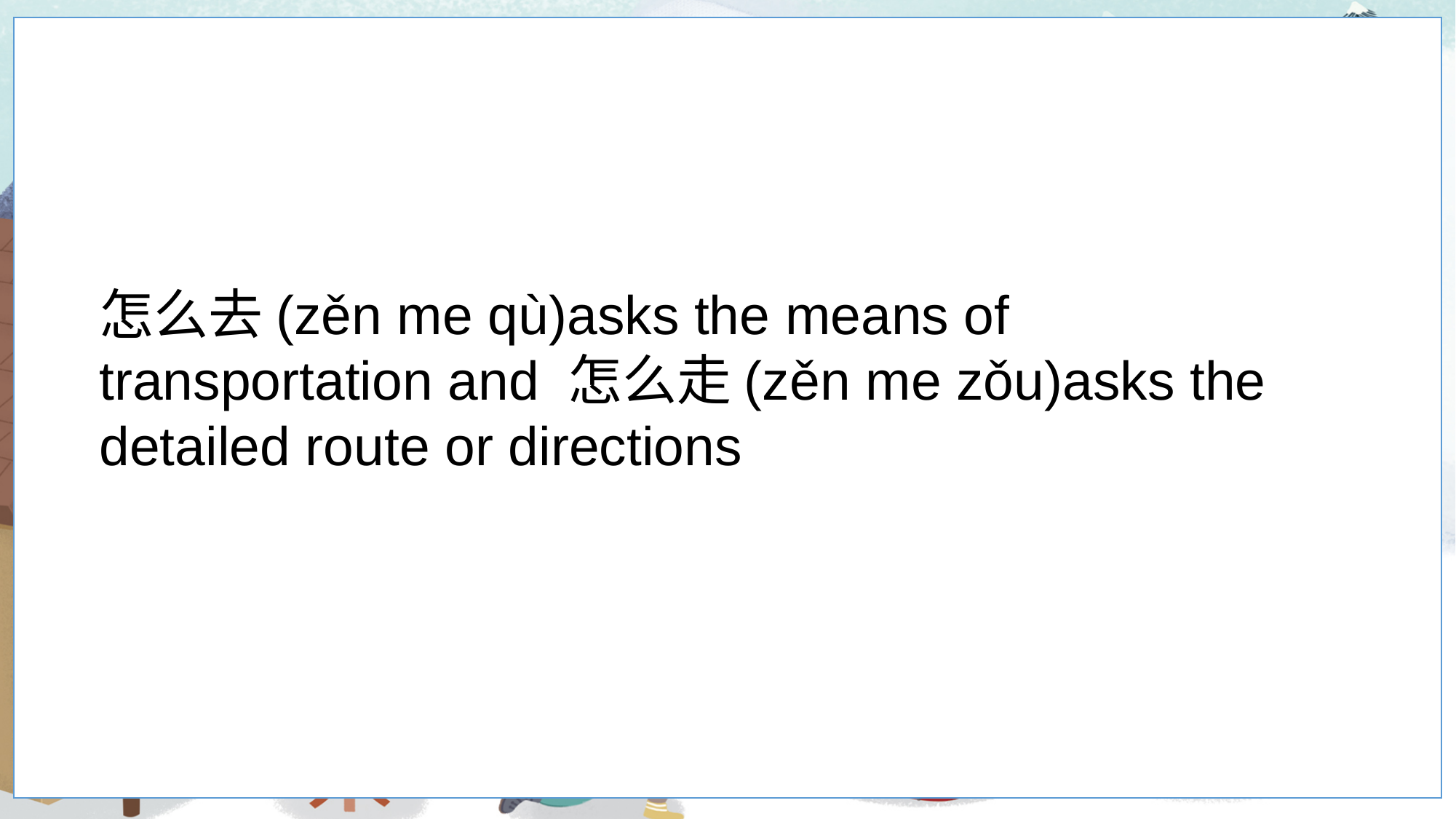

怎么去(zěn me qù)asks the means of transportation and 怎么走(zěn me zǒu)asks the detailed route or directions